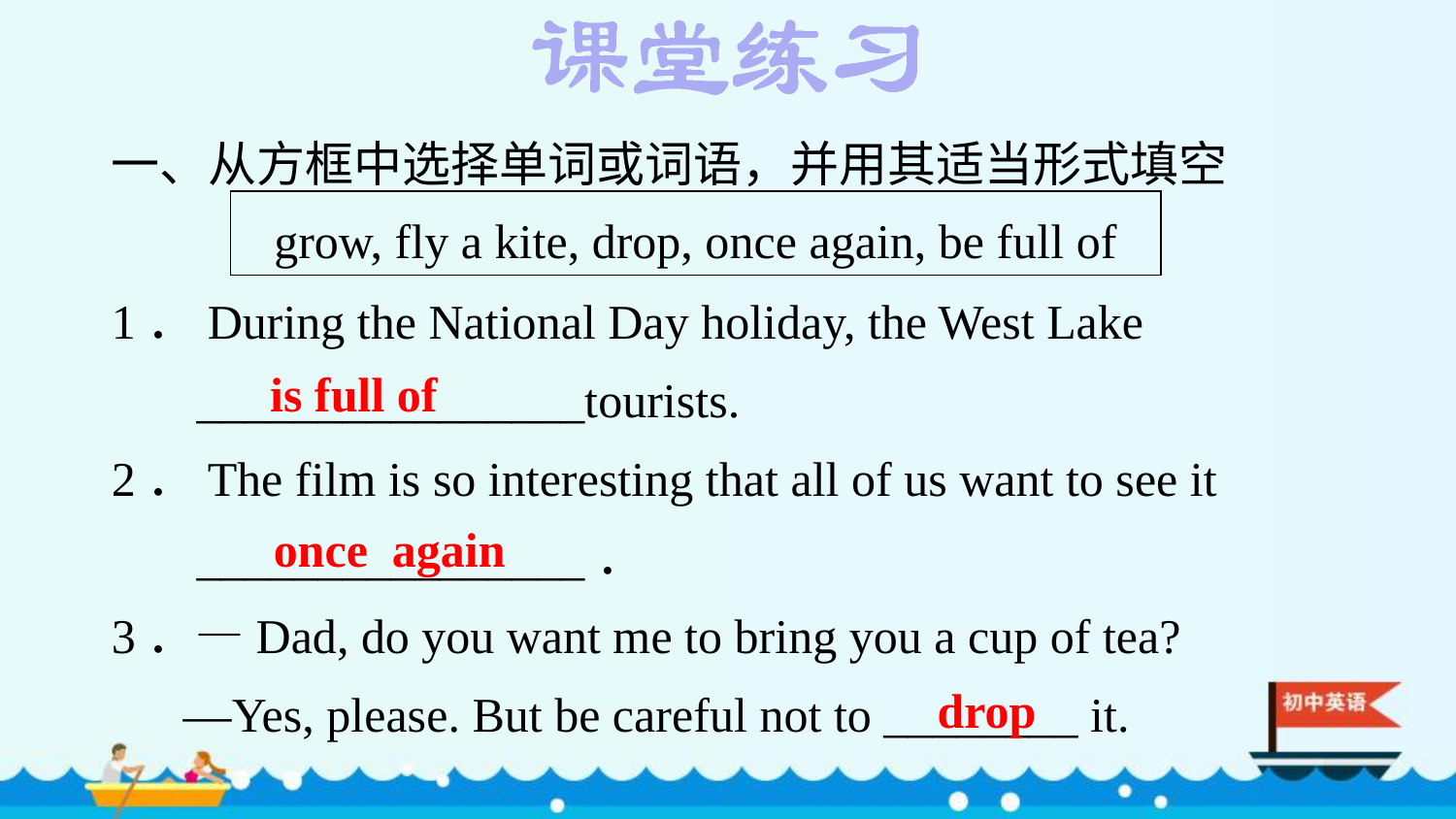

一、从方框中选择单词或词语，并用其适当形式填空

1．During the National Day holiday, the West Lake ________________tourists.
2．The film is so interesting that all of us want to see it ________________．
3．—Dad, do you want me to bring you a cup of tea?
—Yes, please. But be careful not to ________ it.
grow, fly a kite, drop, once again, be full of
is full of
once  again
drop